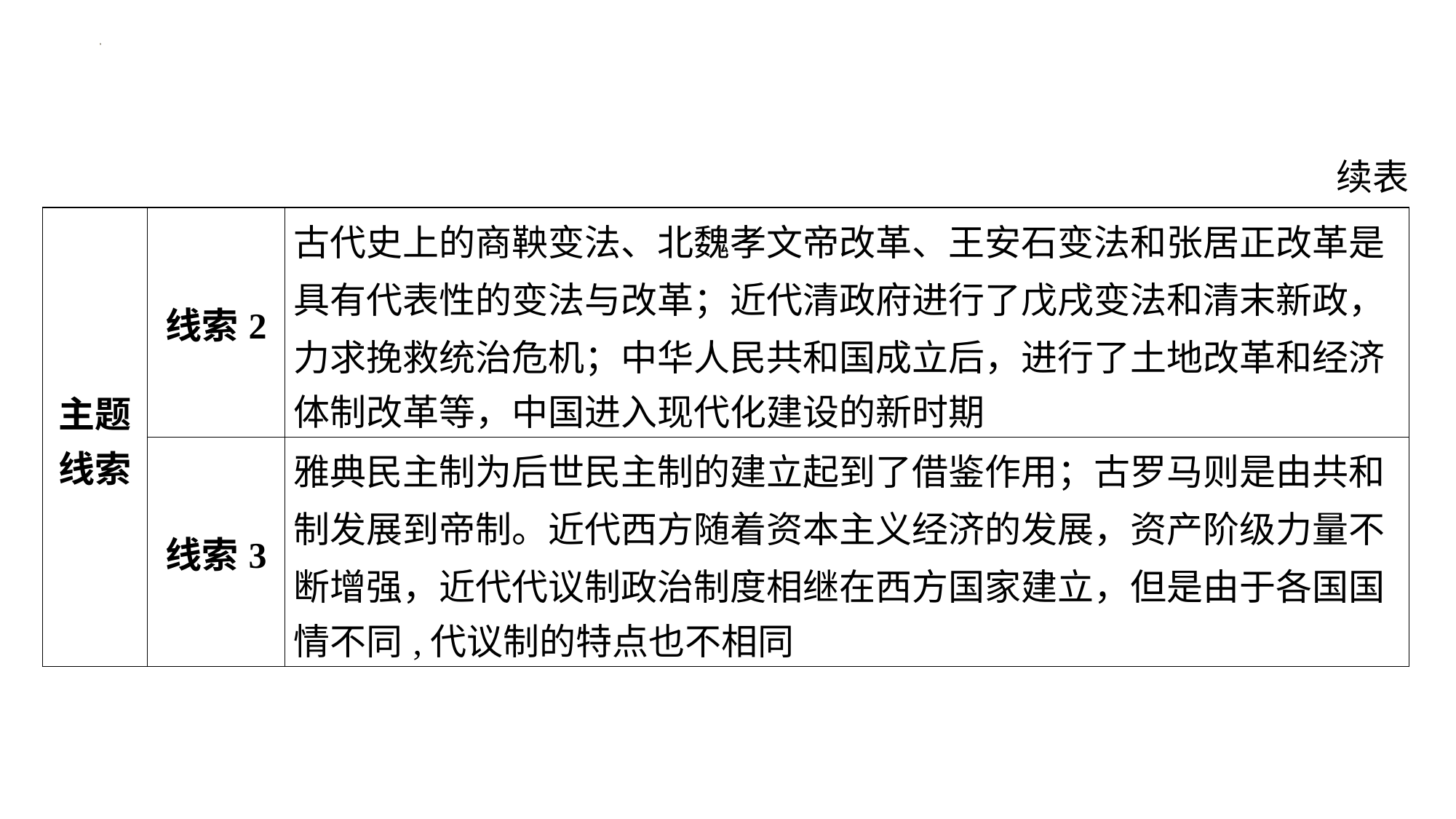

续表
| 主题 线索 | 线索2 | 古代史上的商鞅变法、北魏孝文帝改革、王安石变法和张居正改革是 具有代表性的变法与改革；近代清政府进行了戊戌变法和清末新政， 力求挽救统治危机；中华人民共和国成立后，进行了土地改革和经济 体制改革等，中国进入现代化建设的新时期 |
| --- | --- | --- |
|  | 线索3 | 雅典民主制为后世民主制的建立起到了借鉴作用；古罗马则是由共和 制发展到帝制。近代西方随着资本主义经济的发展，资产阶级力量不 断增强，近代代议制政治制度相继在西方国家建立，但是由于各国国 情不同,代议制的特点也不相同 |